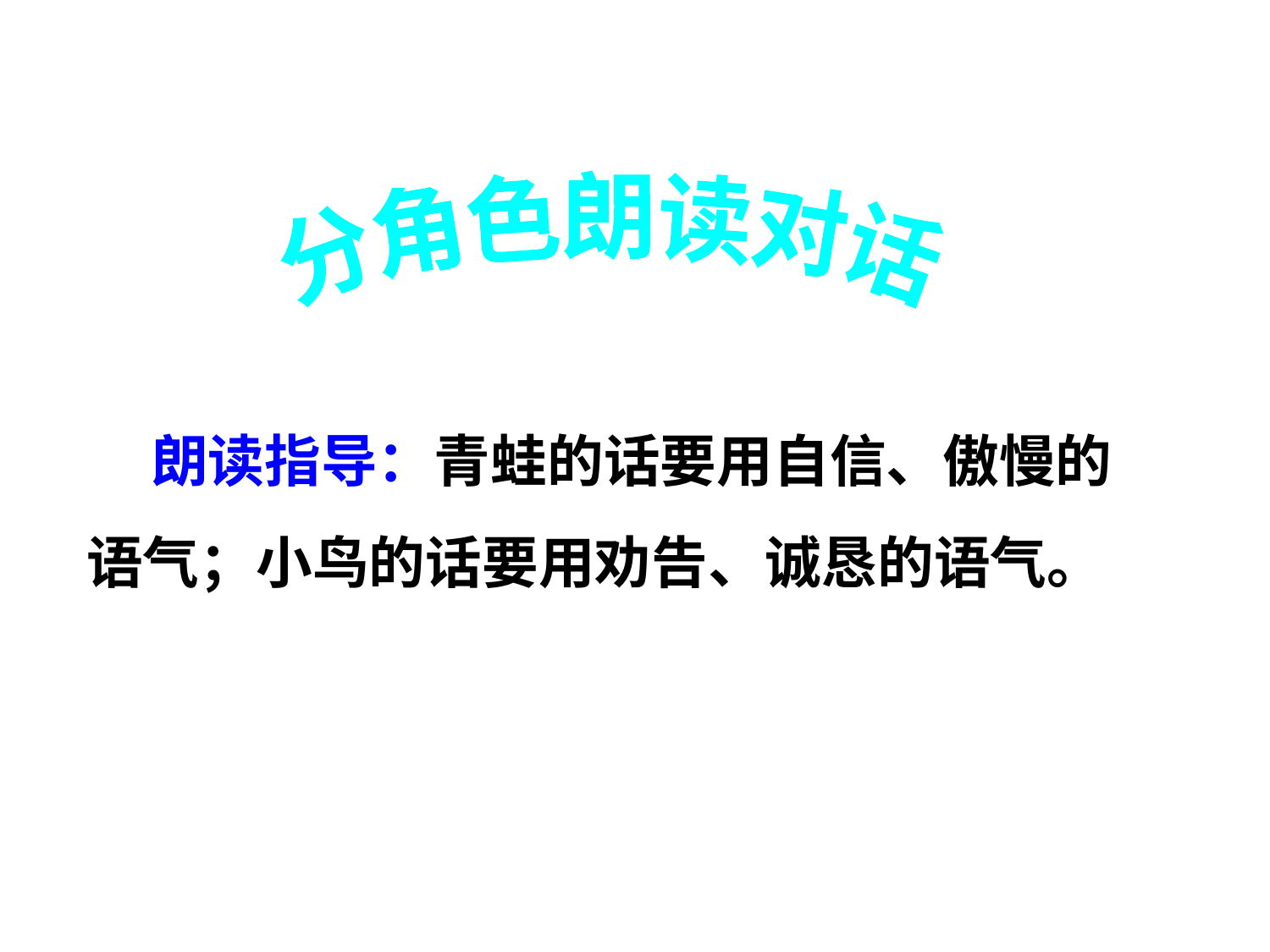

分角色朗读对话
    朗读指导：青蛙的话要用自信、傲慢的语气；小鸟的话要用劝告、诚恳的语气。